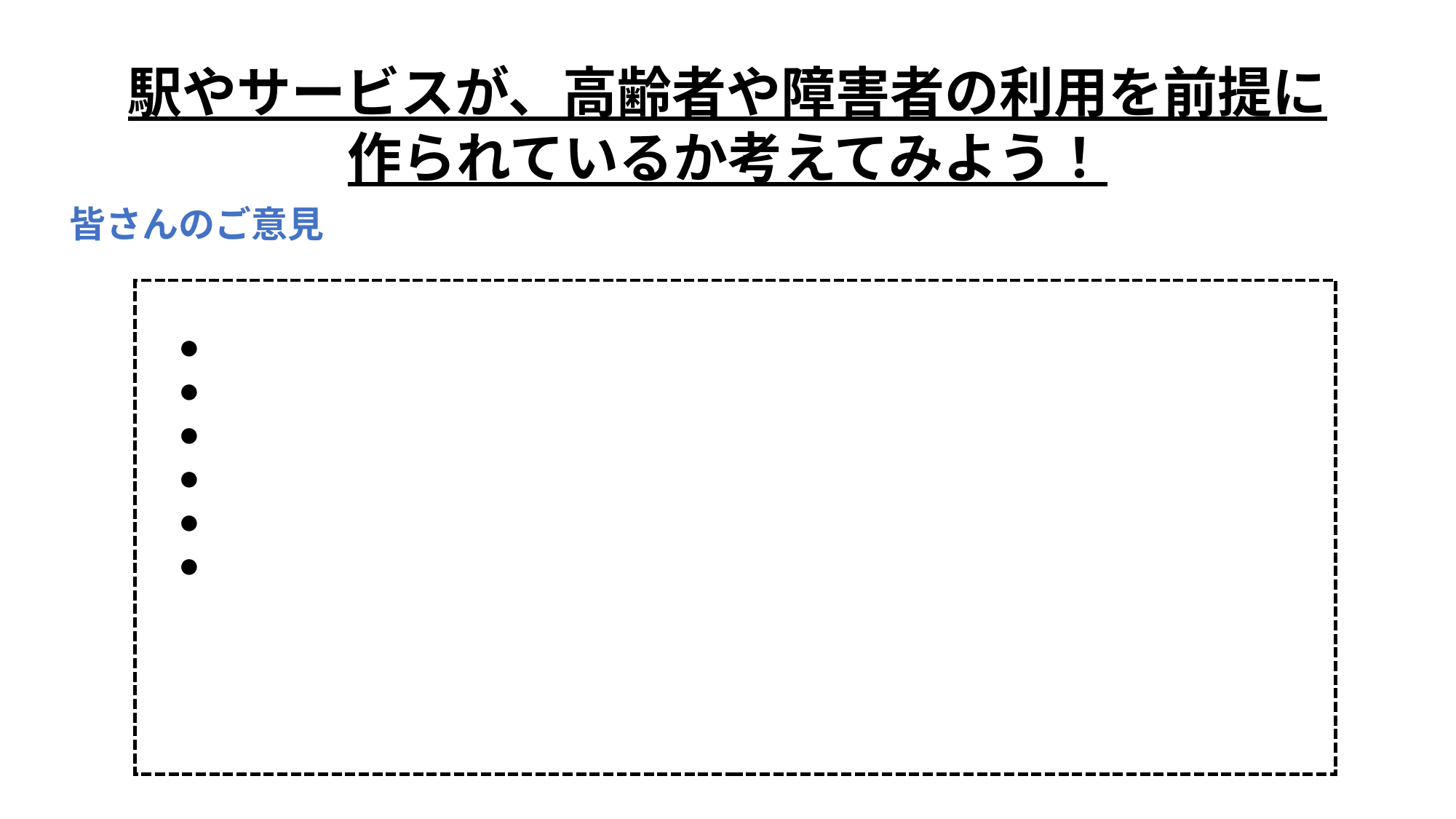

駅やサービスが、高齢者や障害者の利用を前提に
作られているか考えてみよう！
皆さんのご意見

●
●
●
●
●
●